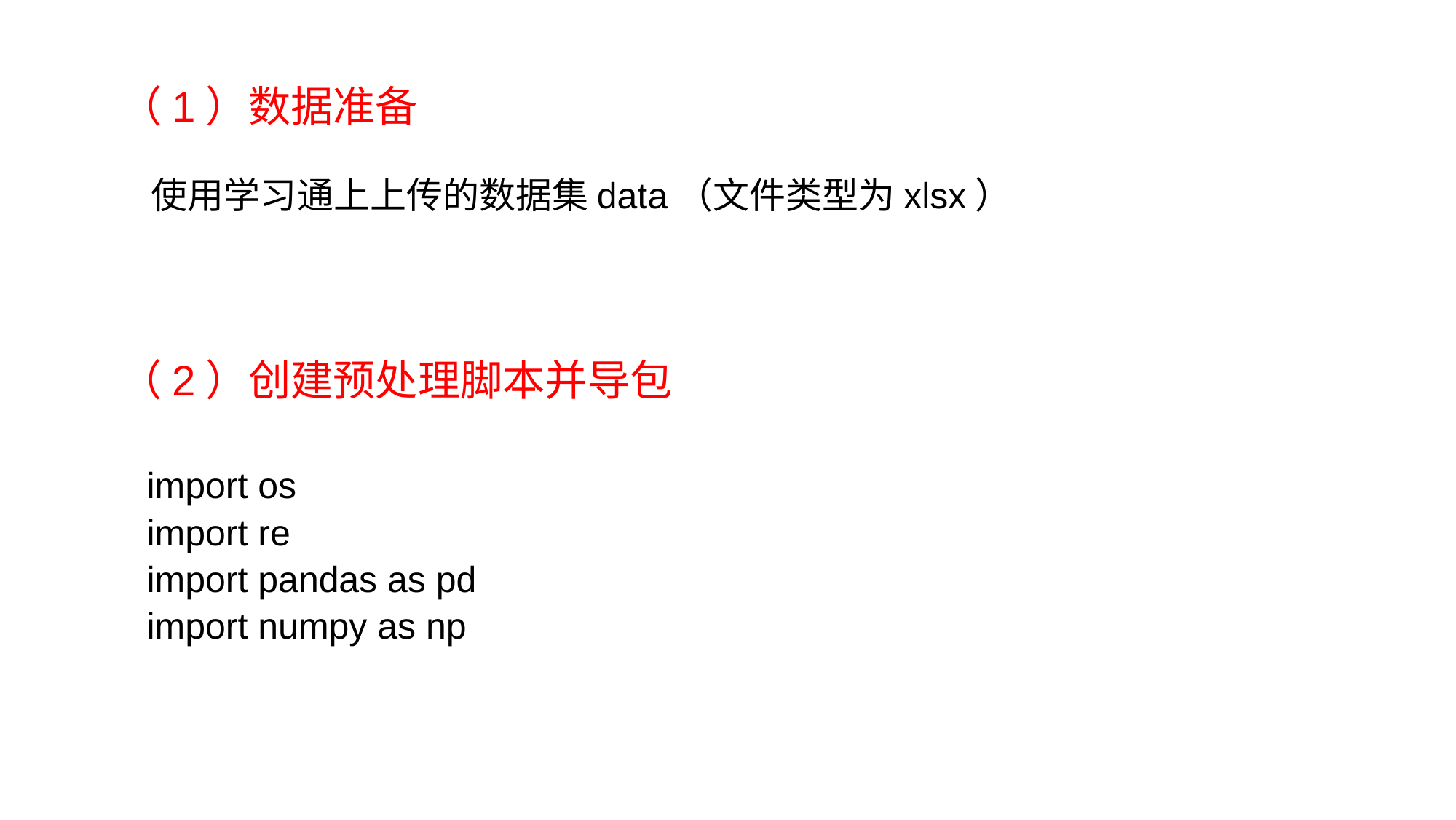

（1）数据准备
使用学习通上上传的数据集data（文件类型为xlsx）
（2）创建预处理脚本并导包
import os
import re
import pandas as pd
import numpy as np